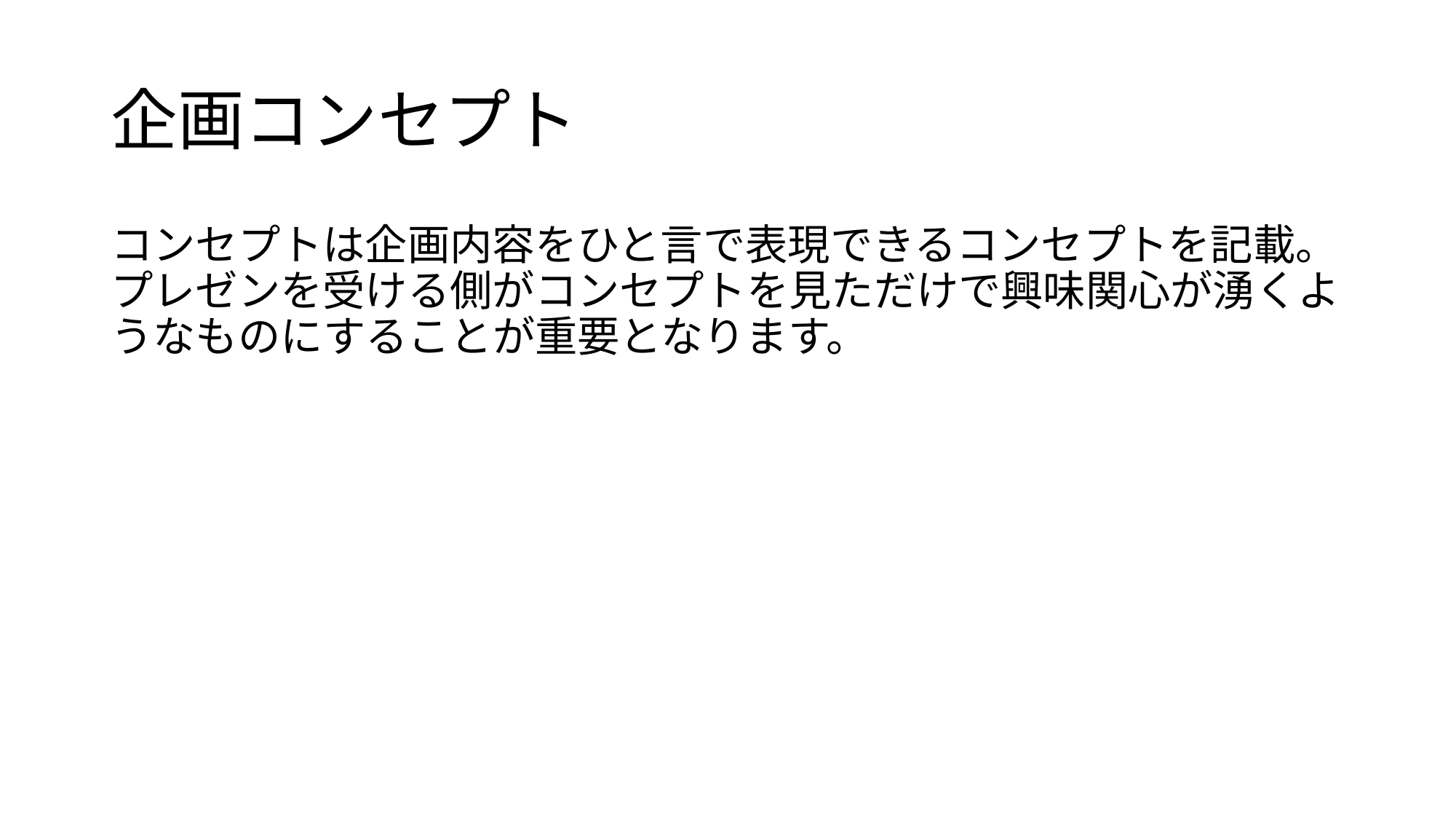

# 企画コンセプト
コンセプトは企画内容をひと言で表現できるコンセプトを記載。プレゼンを受ける側がコンセプトを見ただけで興味関心が湧くようなものにすることが重要となります。